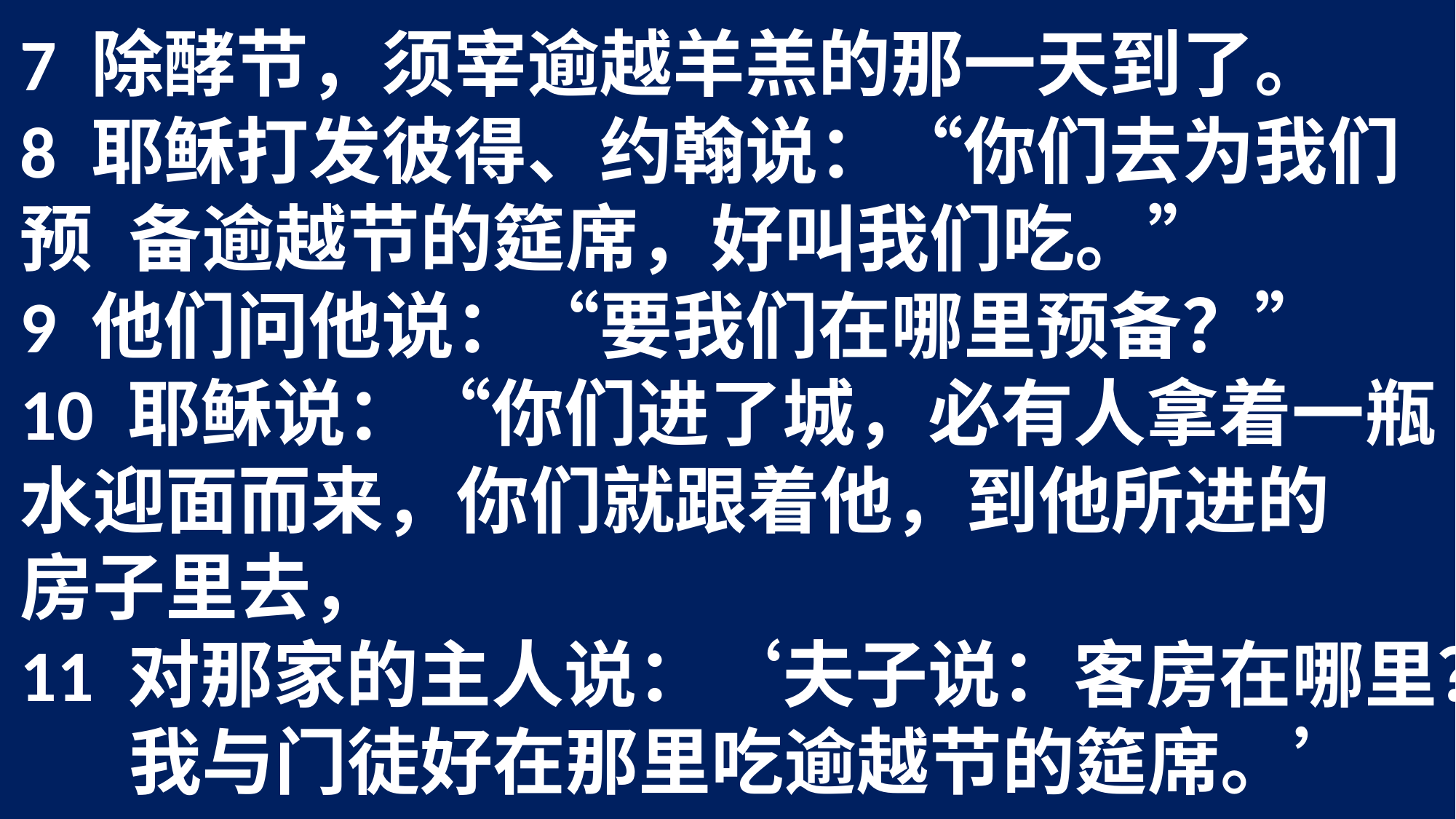

7 除酵节，须宰逾越羊羔的那一天到了。
8 耶稣打发彼得、约翰说：“你们去为我们预	备逾越节的筵席，好叫我们吃。”
9 他们问他说：“要我们在哪里预备？”
10 耶稣说：“你们进了城，必有人拿着一瓶	水迎面而来，你们就跟着他，到他所进的	房子里去，
11 对那家的主人说：‘夫子说：客房在哪里？	我与门徒好在那里吃逾越节的筵席。’